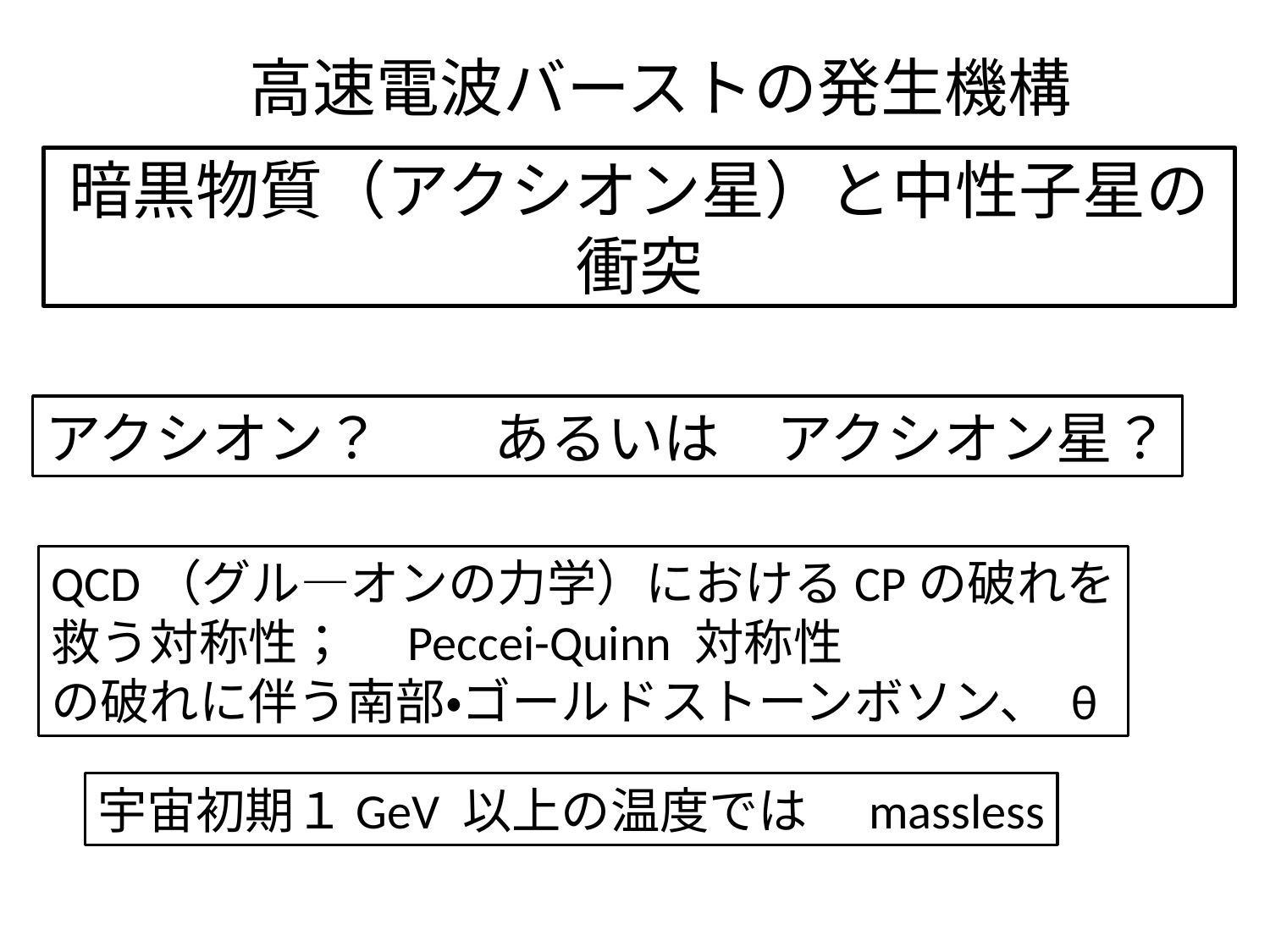

高速電波バーストの発生機構
# 暗黒物質（アクシオン星）と中性子星の衝突
アクシオン？　　あるいは　アクシオン星？
QCD（グル―オンの力学）におけるCPの破れを
救う対称性；　Peccei-Quinn 対称性
の破れに伴う南部・ゴールドストーンボソン、 θ
宇宙初期１GeV 以上の温度では　massless